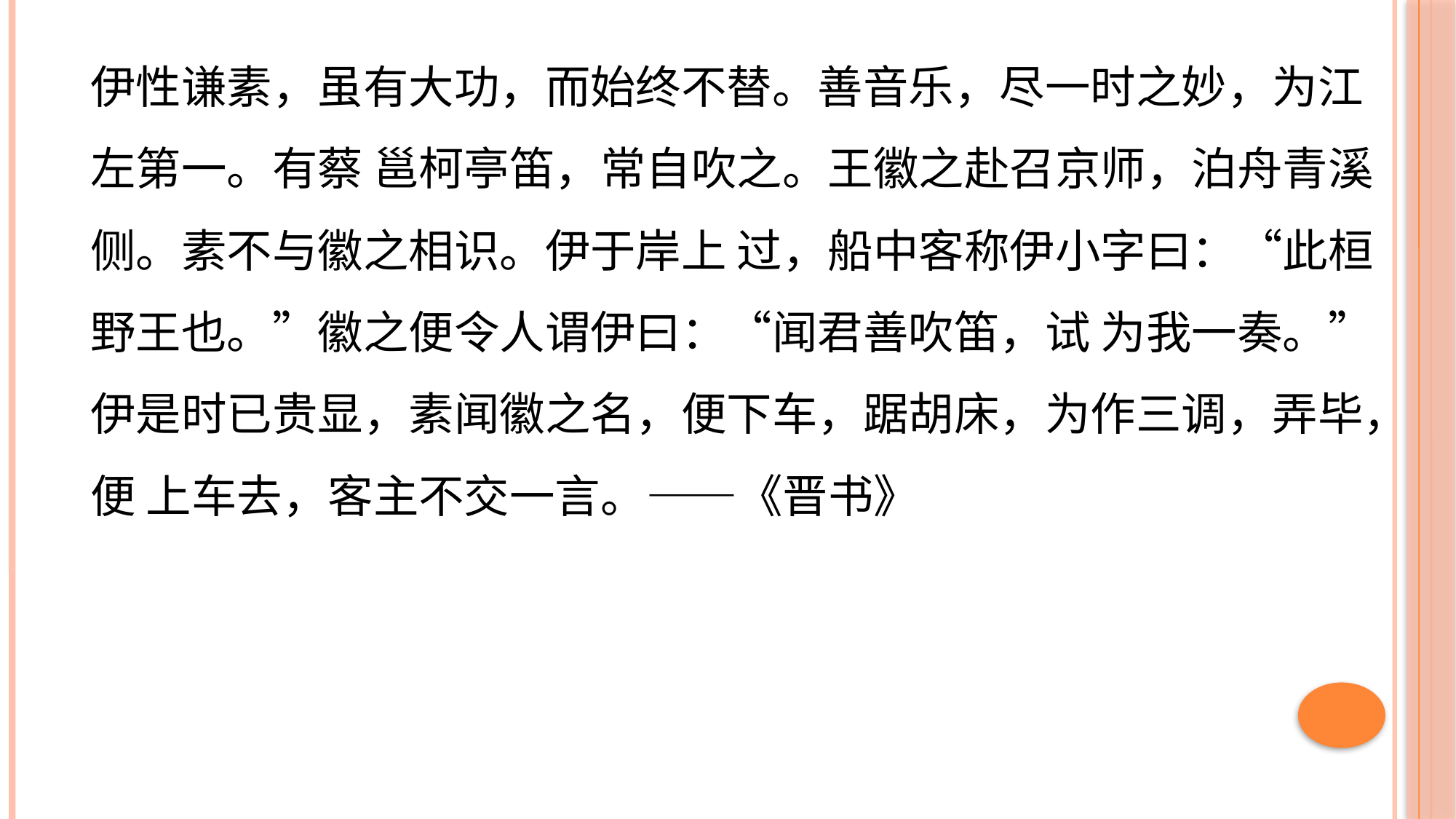

伊性谦素，虽有大功，而始终不替。善音乐，尽一时之妙，为江左第一。有蔡 邕柯亭笛，常自吹之。王徽之赴召京师，泊舟青溪侧。素不与徽之相识。伊于岸上 过，船中客称伊小字曰：“此桓野王也。”徽之便令人谓伊曰：“闻君善吹笛，试 为我一奏。”伊是时已贵显，素闻徽之名，便下车，踞胡床，为作三调，弄毕，便 上车去，客主不交一言。——《晋书》